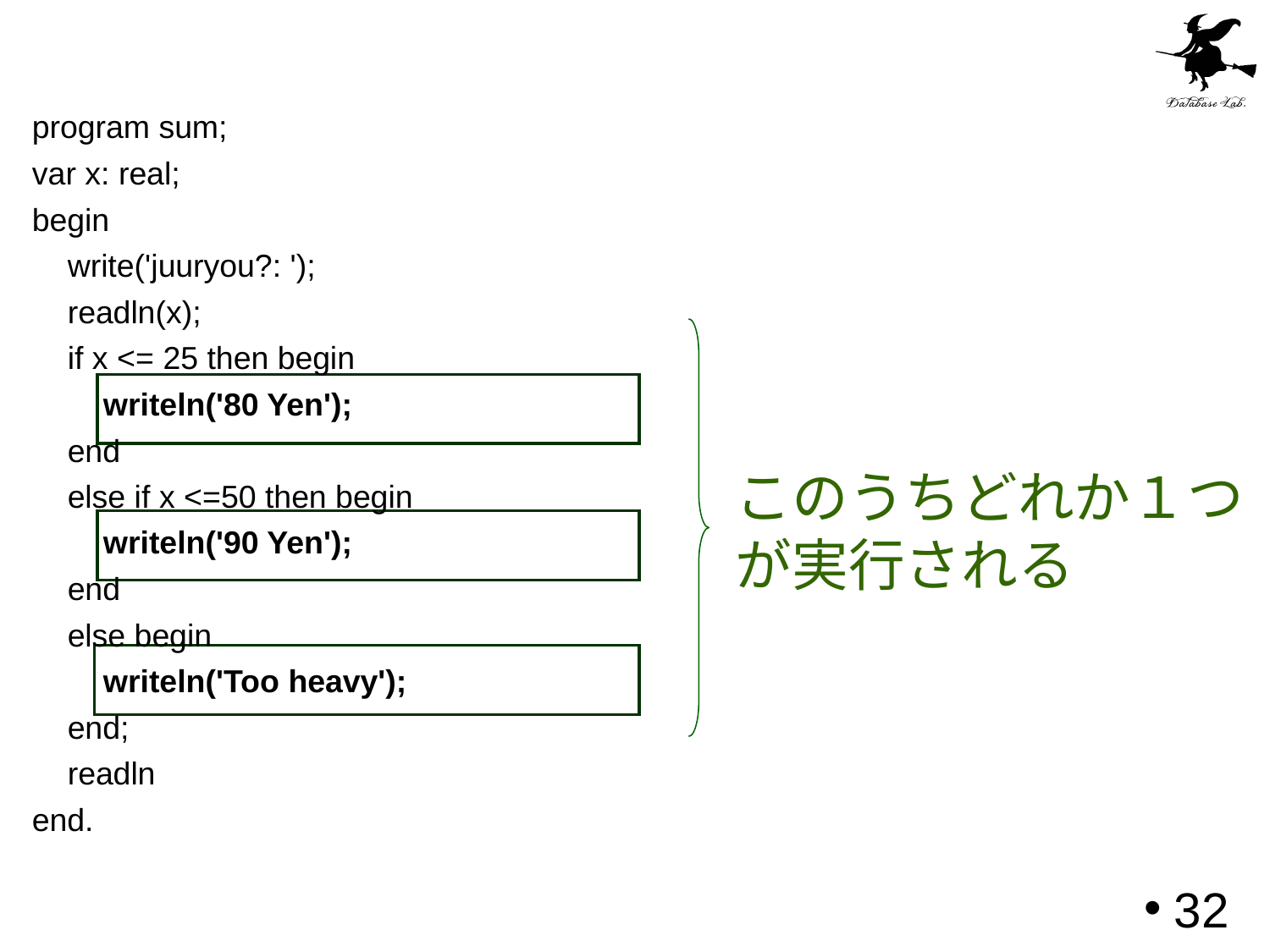

#
program sum;
var x: real;
begin
    write('juuryou?: ');
    readln(x);
    if x <= 25 then begin
        writeln('80 Yen');
    end
    else if x <=50 then begin
        writeln('90 Yen');
    end
    else begin
        writeln('Too heavy');
    end;
    readln
end.

このうちどれか１つ
が実行される

32